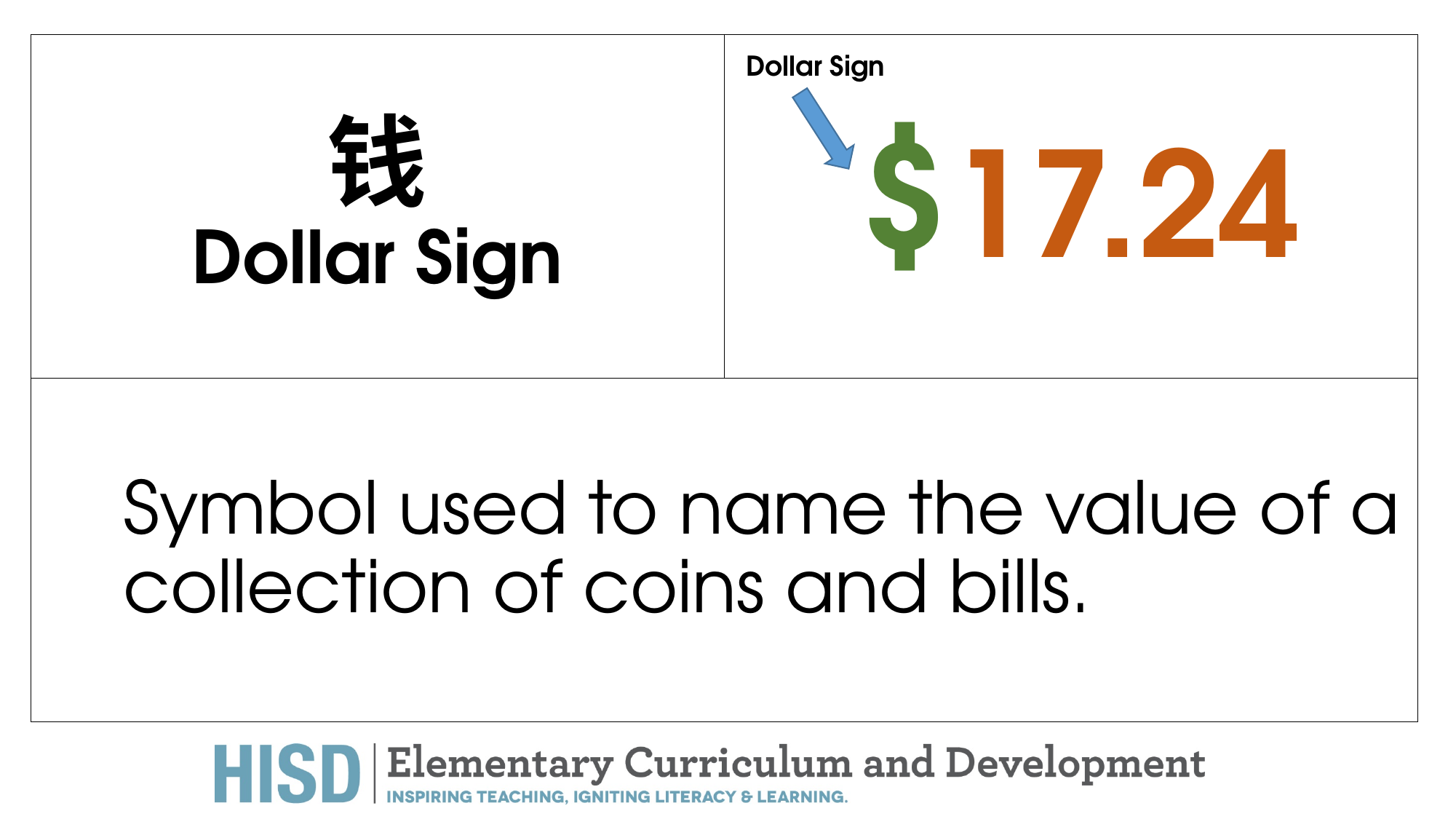

# 钱 Dollar Sign
 $17.24
Dollar Sign

Symbol used to name the value of a collection of coins and bills.